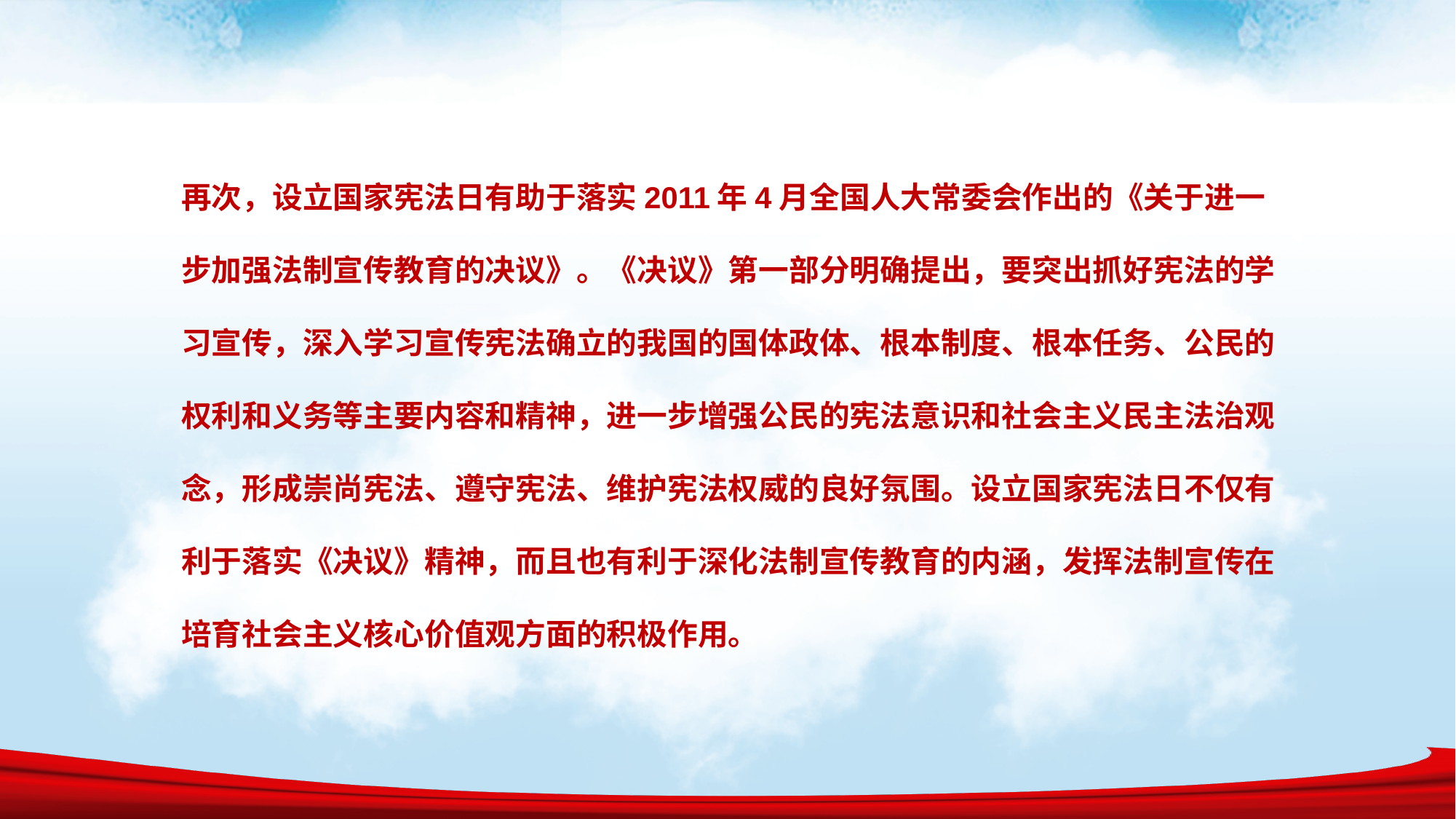

再次，设立国家宪法日有助于落实2011年4月全国人大常委会作出的《关于进一步加强法制宣传教育的决议》。《决议》第一部分明确提出，要突出抓好宪法的学习宣传，深入学习宣传宪法确立的我国的国体政体、根本制度、根本任务、公民的权利和义务等主要内容和精神，进一步增强公民的宪法意识和社会主义民主法治观念，形成崇尚宪法、遵守宪法、维护宪法权威的良好氛围。设立国家宪法日不仅有利于落实《决议》精神，而且也有利于深化法制宣传教育的内涵，发挥法制宣传在培育社会主义核心价值观方面的积极作用。